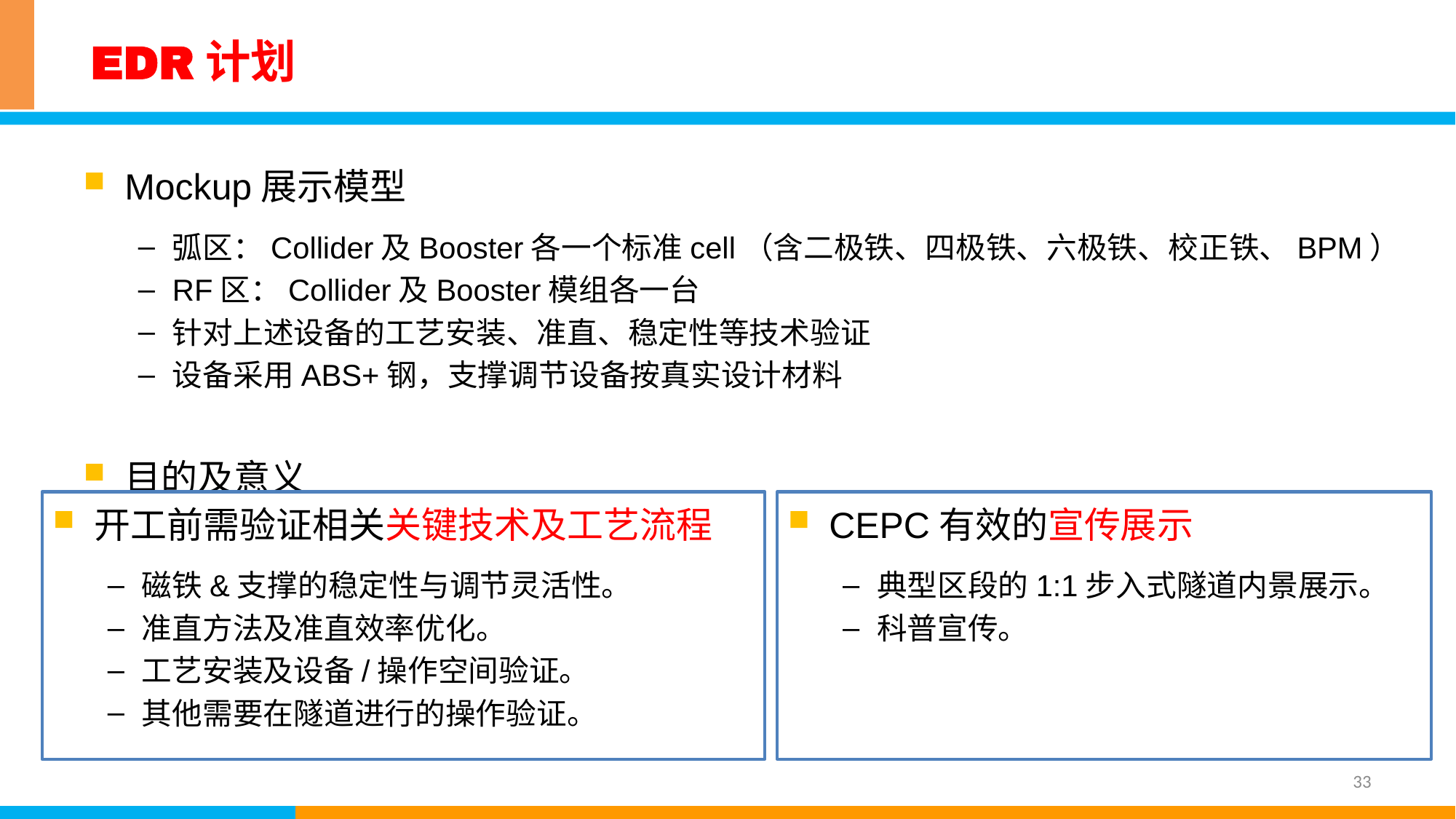

# EDR计划
Mockup展示模型
弧区：Collider及Booster各一个标准cell（含二极铁、四极铁、六极铁、校正铁、BPM）
RF区：Collider及Booster模组各一台
针对上述设备的工艺安装、准直、稳定性等技术验证
设备采用ABS+钢，支撑调节设备按真实设计材料

目的及意义
CEPC有效的宣传展示
典型区段的1:1步入式隧道内景展示。
科普宣传。
开工前需验证相关关键技术及工艺流程
磁铁&支撑的稳定性与调节灵活性。
准直方法及准直效率优化。
工艺安装及设备/操作空间验证。
其他需要在隧道进行的操作验证。
33